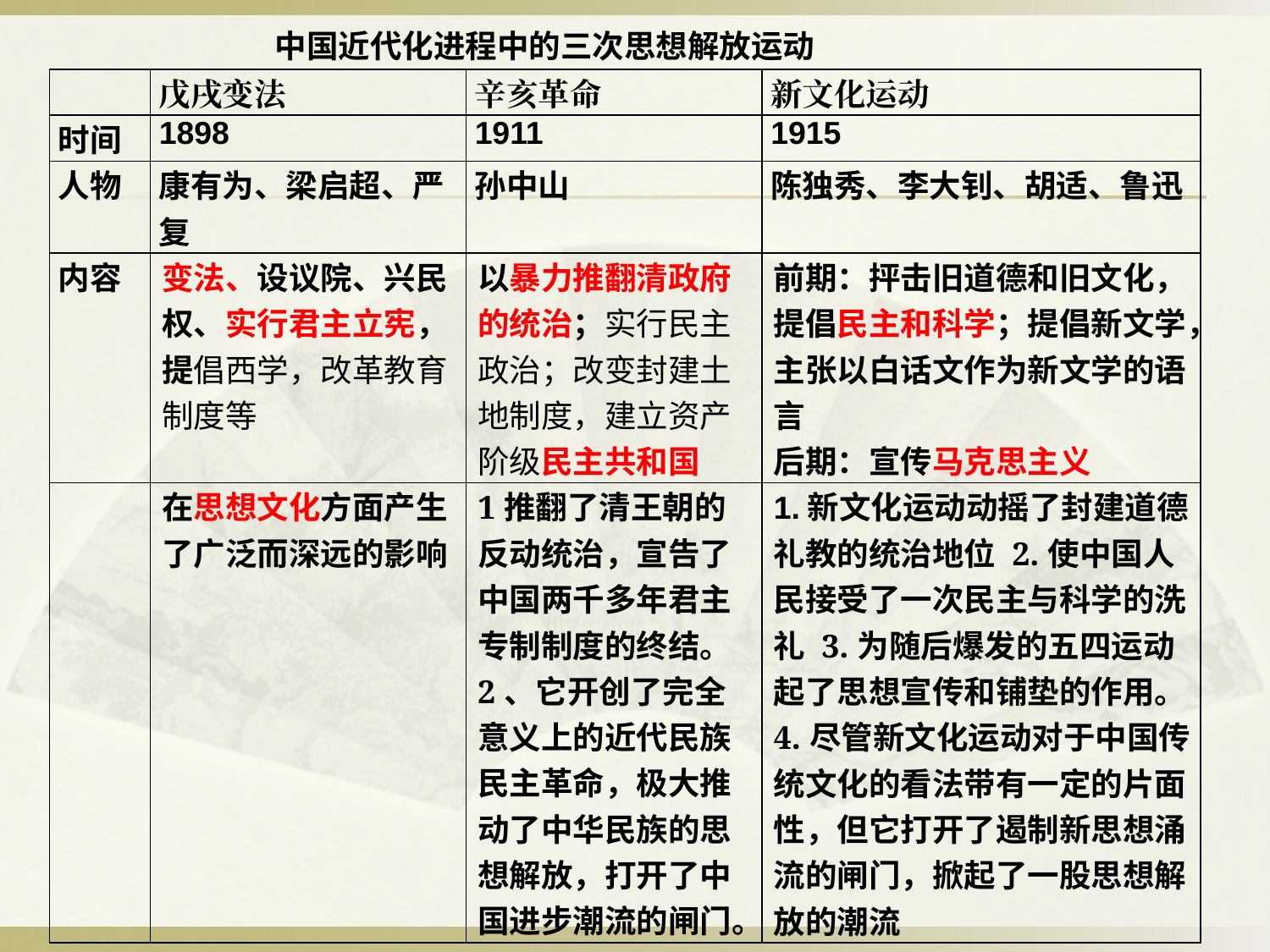

中国近代化进程中的三次思想解放运动
|  | 戊戌变法 | 辛亥革命 | 新文化运动 |
| --- | --- | --- | --- |
| 时间 | 1898 | 1911 | 1915 |
| 人物 | 康有为、梁启超、严复 | 孙中山 | 陈独秀、李大钊、胡适、鲁迅 |
| 内容 | 变法、设议院、兴民权、实行君主立宪，提倡西学，改革教育制度等 | 以暴力推翻清政府的统治；实行民主政治；改变封建土地制度，建立资产阶级民主共和国 | 前期：抨击旧道德和旧文化，提倡民主和科学；提倡新文学，主张以白话文作为新文学的语言 后期：宣传马克思主义 |
|  | 在思想文化方面产生了广泛而深远的影响 | 1推翻了清王朝的反动统治，宣告了中国两千多年君主专制制度的终结。 2、它开创了完全意义上的近代民族民主革命，极大推动了中华民族的思想解放，打开了中国进步潮流的闸门。 | 1.新文化运动动摇了封建道德礼教的统治地位 2.使中国人民接受了一次民主与科学的洗礼 3.为随后爆发的五四运动起了思想宣传和铺垫的作用。4.尽管新文化运动对于中国传统文化的看法带有一定的片面性，但它打开了遏制新思想涌流的闸门，掀起了一股思想解放的潮流 |